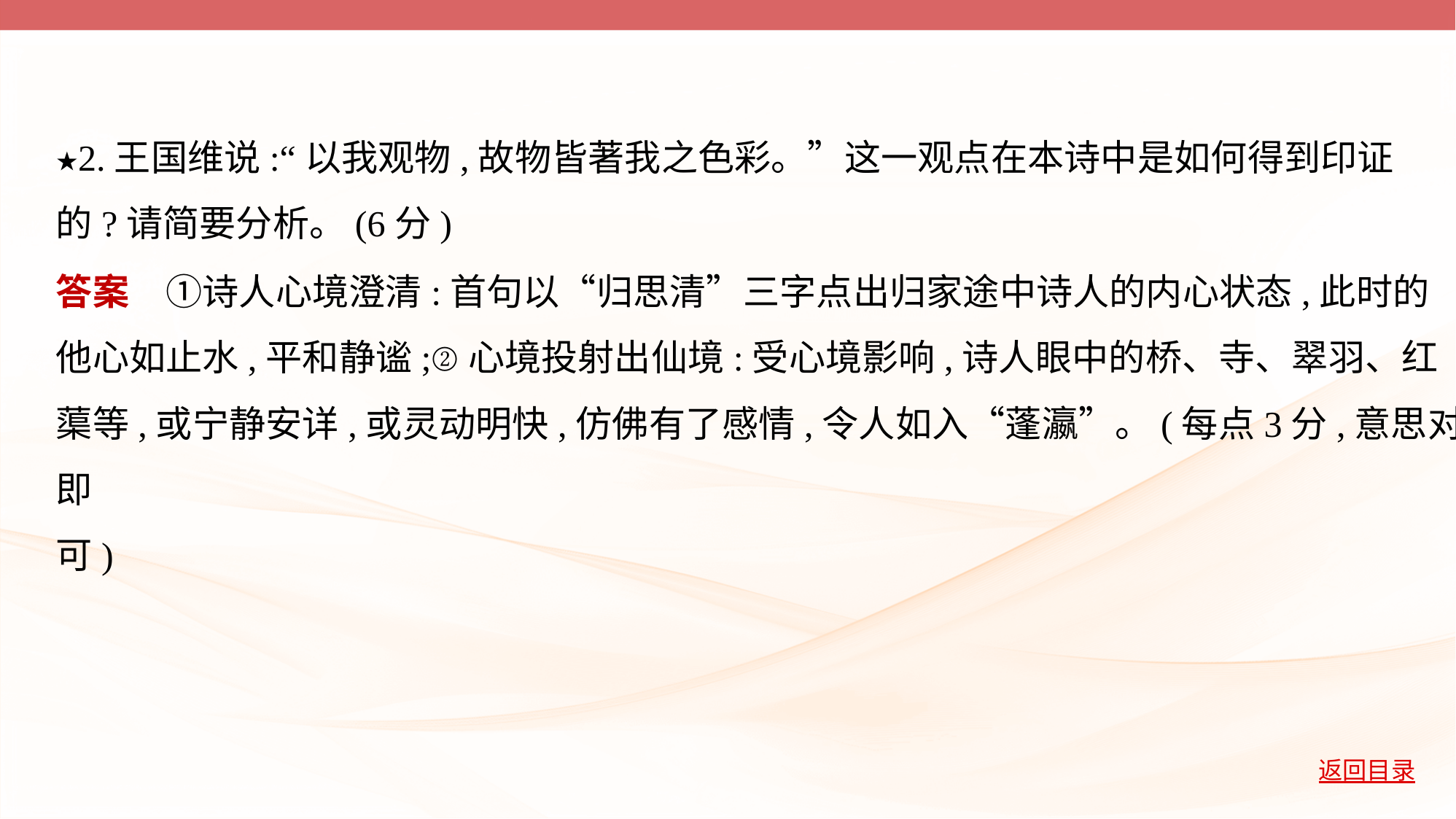

★2.王国维说:“以我观物,故物皆著我之色彩。”这一观点在本诗中是如何得到印证
的?请简要分析。(6分)
答案　①诗人心境澄清:首句以“归思清”三字点出归家途中诗人的内心状态,此时的
他心如止水,平和静谧;②心境投射出仙境:受心境影响,诗人眼中的桥、寺、翠羽、红
蕖等,或宁静安详,或灵动明快,仿佛有了感情,令人如入“蓬瀛”。(每点3分,意思对即
可)